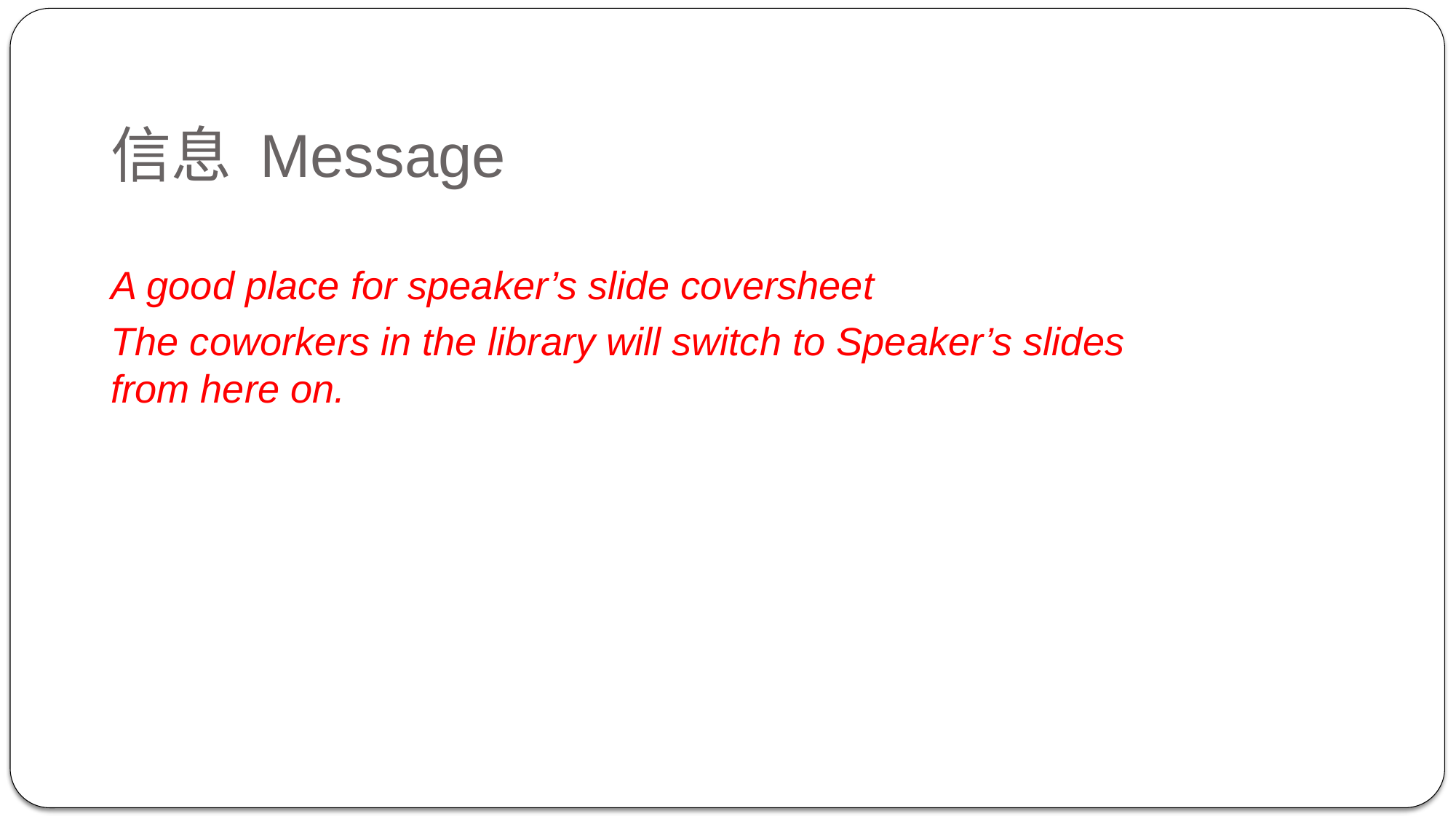

信息 Message

A good place for speaker’s slide coversheet
The coworkers in the library will switch to Speaker’s slides from here on.